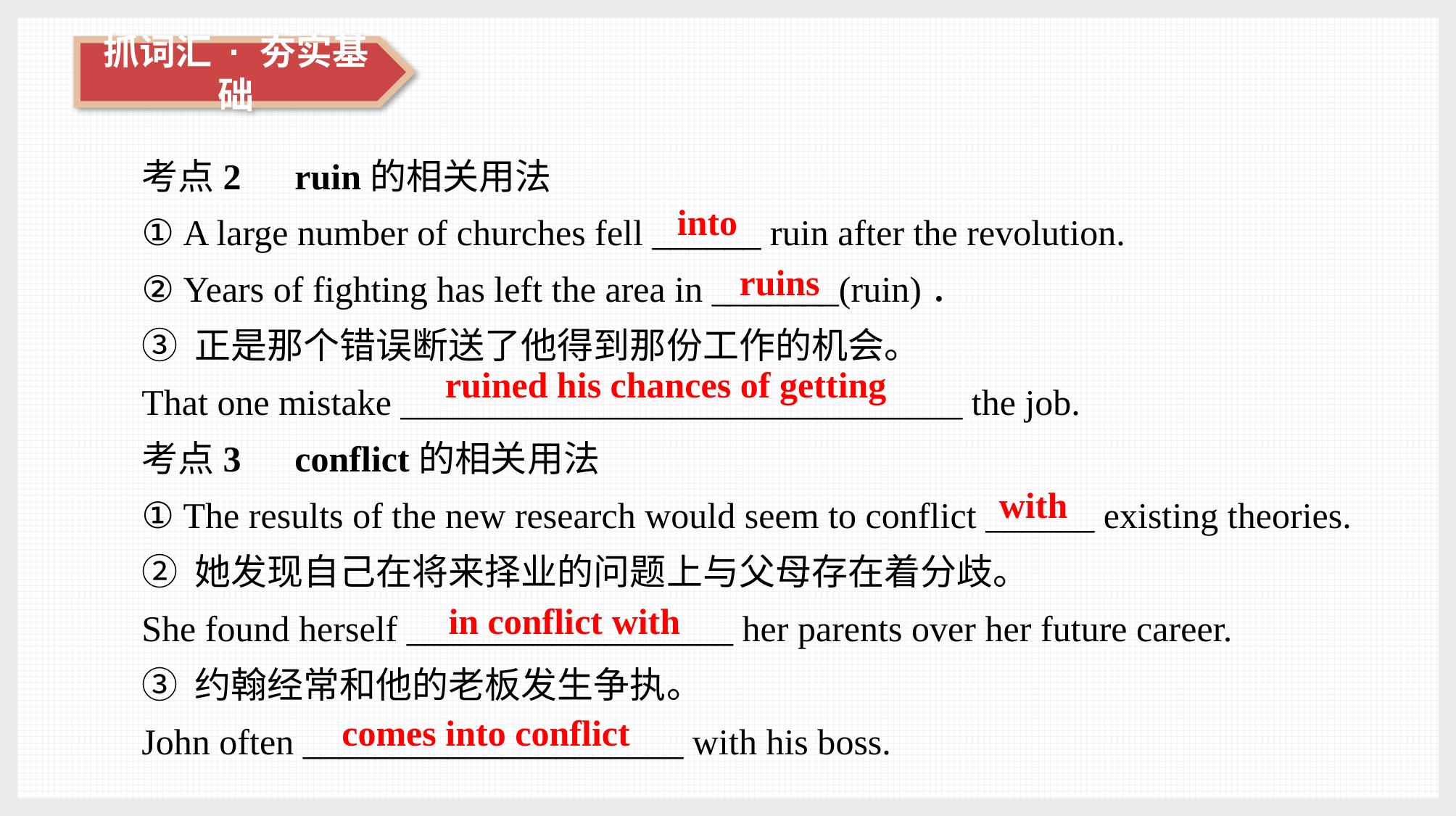

考点2　ruin的相关用法
① A large number of churches fell ______ ruin after the revolution.
② Years of fighting has left the area in _______(ruin)．
③ 正是那个错误断送了他得到那份工作的机会。
That one mistake _______________________________ the job.
考点3　conflict的相关用法
① The results of the new research would seem to conflict ______ existing theories.
② 她发现自己在将来择业的问题上与父母存在着分歧。
She found herself __________________ her parents over her future career.
③ 约翰经常和他的老板发生争执。
John often _____________________ with his boss.
into
ruins
ruined his chances of getting
with
in conflict with
comes into conflict